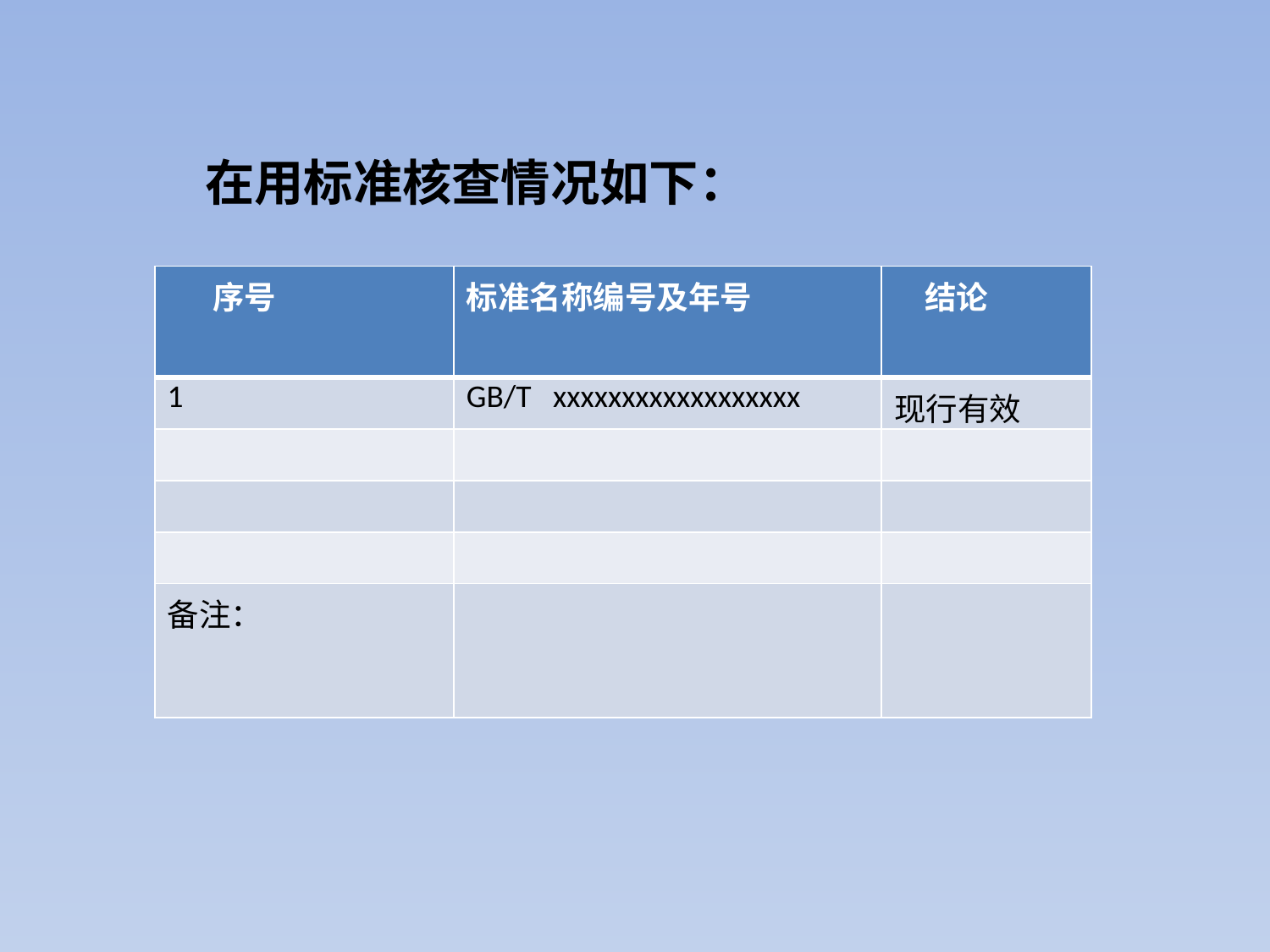

在用标准核查情况如下：

| 序号 | 标准名称编号及年号 | 结论 |
| --- | --- | --- |
| 1 | GB/T xxxxxxxxxxxxxxxxxx | 现行有效 |
|  |  |  |
|  |  |  |
|  |  |  |
| 备注： |  |  |